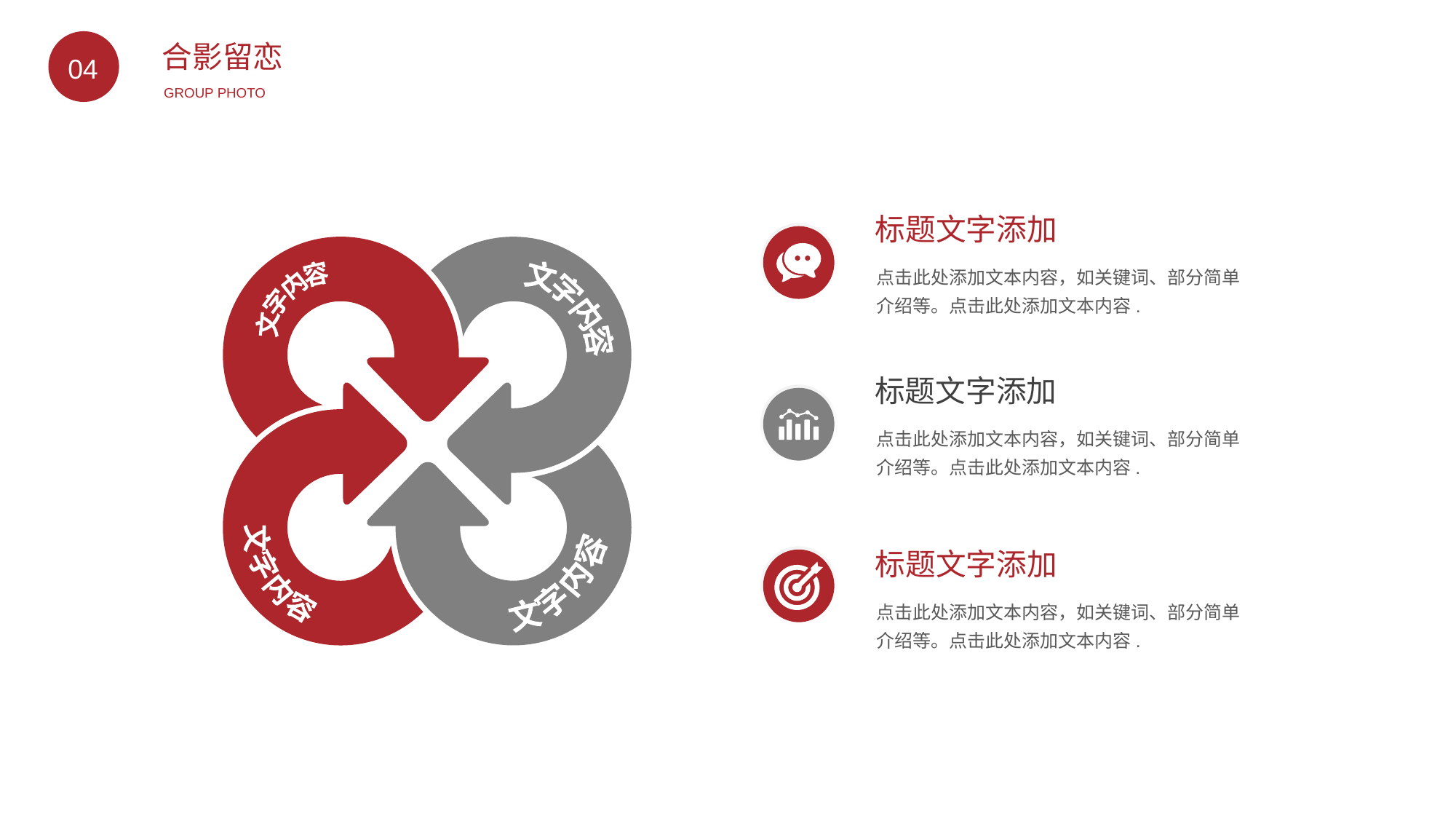

BY YUSHEN

合影留恋
04
GROUP PHOTO
标题文字添加

点击此处添加文本内容，如关键词、部分简单介绍等。点击此处添加文本内容.

文字内容
文字内容

文字内容
文字内容
标题文字添加

点击此处添加文本内容，如关键词、部分简单介绍等。点击此处添加文本内容.
标题文字添加

点击此处添加文本内容，如关键词、部分简单介绍等。点击此处添加文本内容.